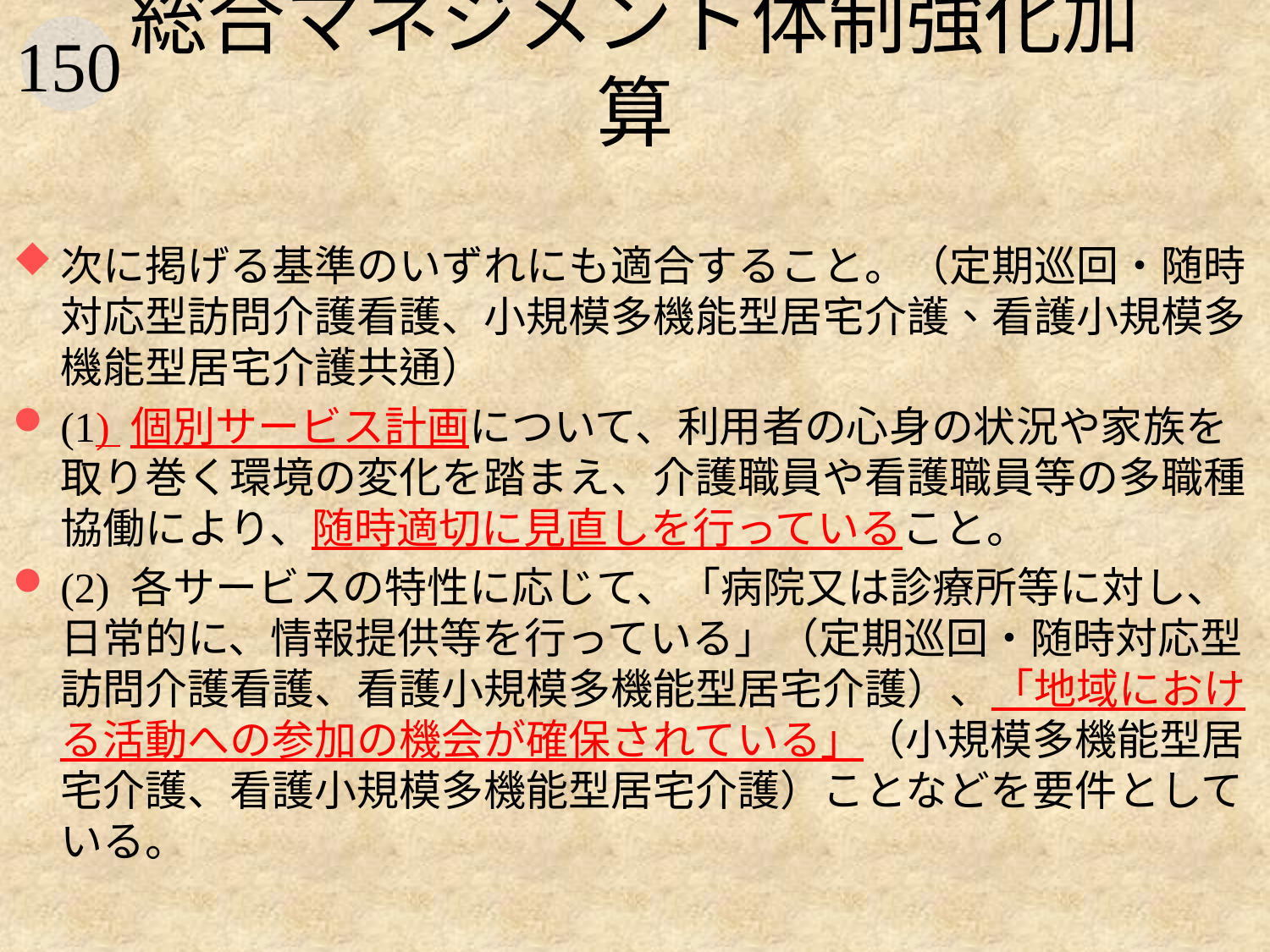

# 総合マネジメント体制強化加算
次に掲げる基準のいずれにも適合すること。（定期巡回・随時対応型訪問介護看護、小規模多機能型居宅介護、看護小規模多機能型居宅介護共通）
(1) 個別サービス計画について、利用者の心身の状況や家族を取り巻く環境の変化を踏まえ、介護職員や看護職員等の多職種協働により、随時適切に見直しを行っていること。
(2) 各サービスの特性に応じて、「病院又は診療所等に対し、日常的に、情報提供等を行っている」（定期巡回・随時対応型訪問介護看護、看護小規模多機能型居宅介護）、「地域における活動への参加の機会が確保されている」（小規模多機能型居宅介護、看護小規模多機能型居宅介護）ことなどを要件としている。